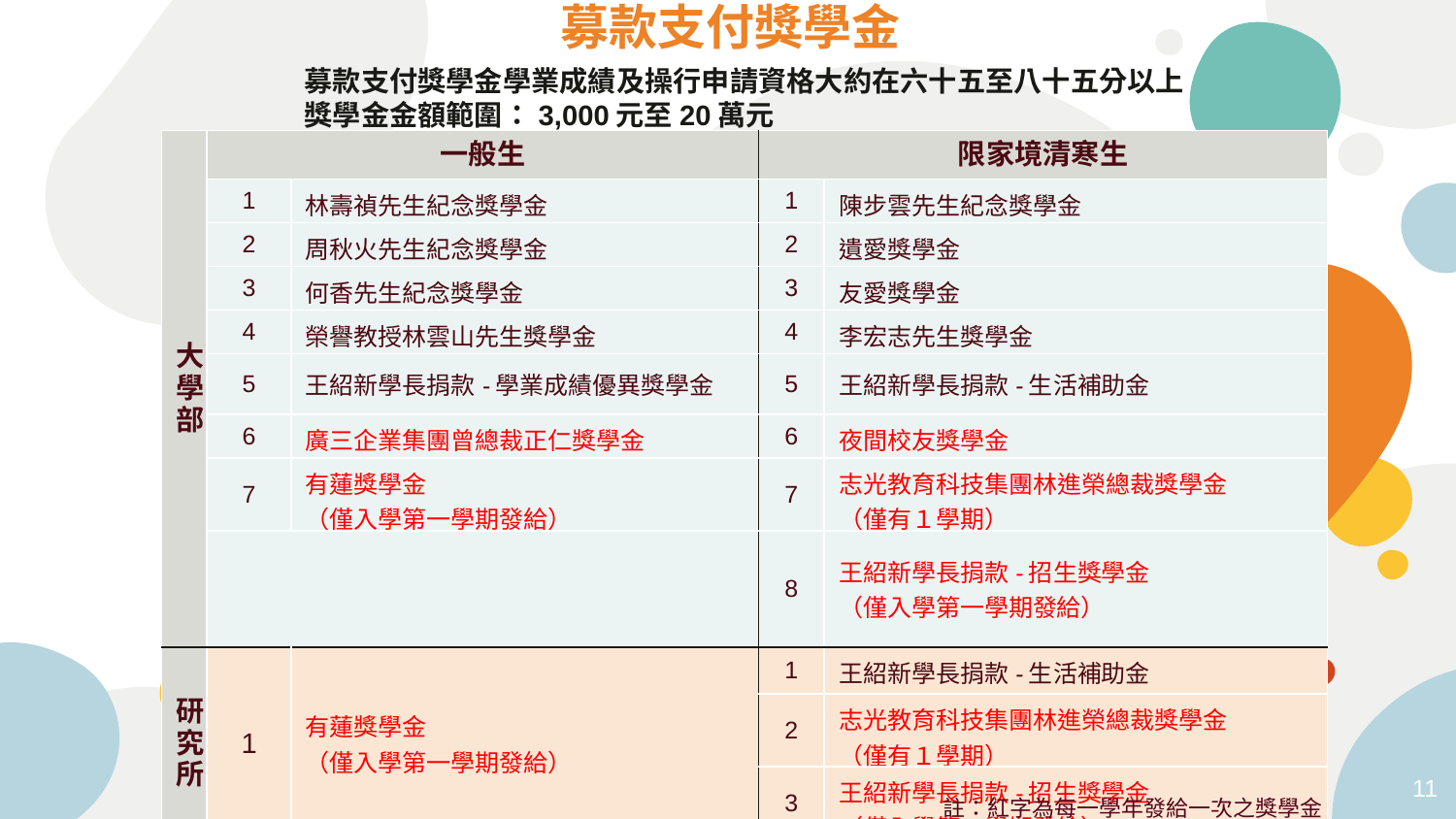

募款支付獎學金
募款支付獎學金學業成績及操行申請資格大約在六十五至八十五分以上
獎學金金額範圍：3,000元至20萬元
| 大學部 | 一般生 |  | 限家境清寒生 |  |
| --- | --- | --- | --- | --- |
|  | 1 | 林壽禎先生紀念獎學金 | 1 | 陳步雲先生紀念獎學金 |
|  | 2 | 周秋火先生紀念獎學金 | 2 | 遺愛獎學金 |
|  | 3 | 何香先生紀念獎學金 | 3 | 友愛獎學金 |
|  | 4 | 榮譽教授林雲山先生獎學金 | 4 | 李宏志先生獎學金 |
|  | 5 | 王紹新學長捐款-學業成績優異獎學金 | 5 | 王紹新學長捐款-生活補助金 |
|  | 6 | 廣三企業集團曾總裁正仁獎學金 | 6 | 夜間校友獎學金 |
|  | 7 | 有蓮獎學金 （僅入學第一學期發給） | 7 | 志光教育科技集團林進榮總裁獎學金 （僅有１學期） |
|  |  |  | 8 | 王紹新學長捐款-招生獎學金 （僅入學第一學期發給） |
| 研究所 | 1 | 有蓮獎學金 （僅入學第一學期發給） | 1 | 王紹新學長捐款-生活補助金 |
|  |  |  | 2 | 志光教育科技集團林進榮總裁獎學金 （僅有１學期） |
|  |  |  | 3 | 王紹新學長捐款-招生獎學金 （僅入學第一學期發給） |
11
註：紅字為每一學年發給一次之獎學金